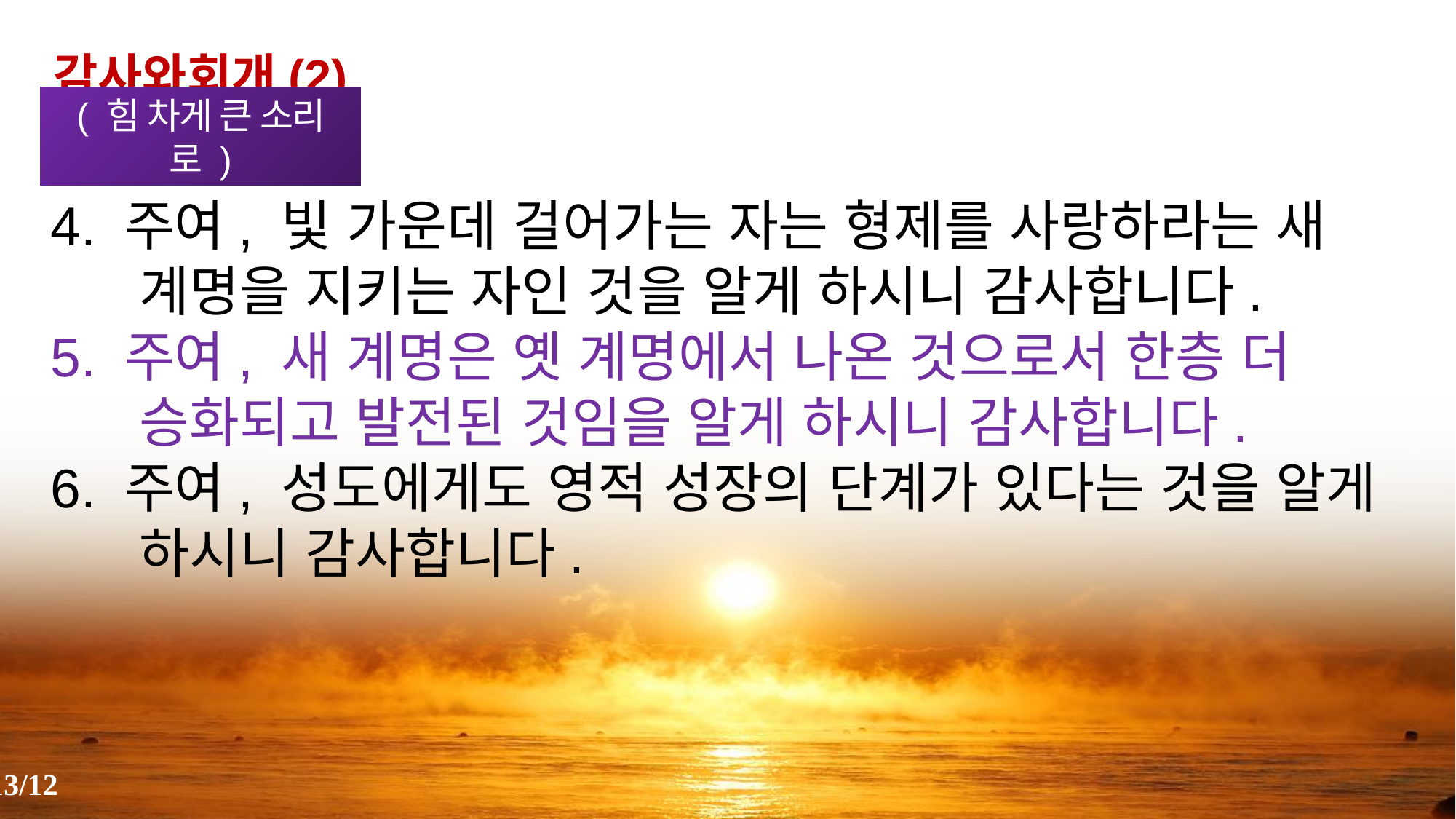

감사와회개(2)

( 힘 차게 큰 소리로 )
4. 주여, 빛 가운데 걸어가는 자는 형제를 사랑하라는 새 계명을 지키는 자인 것을 알게 하시니 감사합니다.
5. 주여, 새 계명은 옛 계명에서 나온 것으로서 한층 더 승화되고 발전된 것임을 알게 하시니 감사합니다.
6. 주여, 성도에게도 영적 성장의 단계가 있다는 것을 알게 하시니 감사합니다.